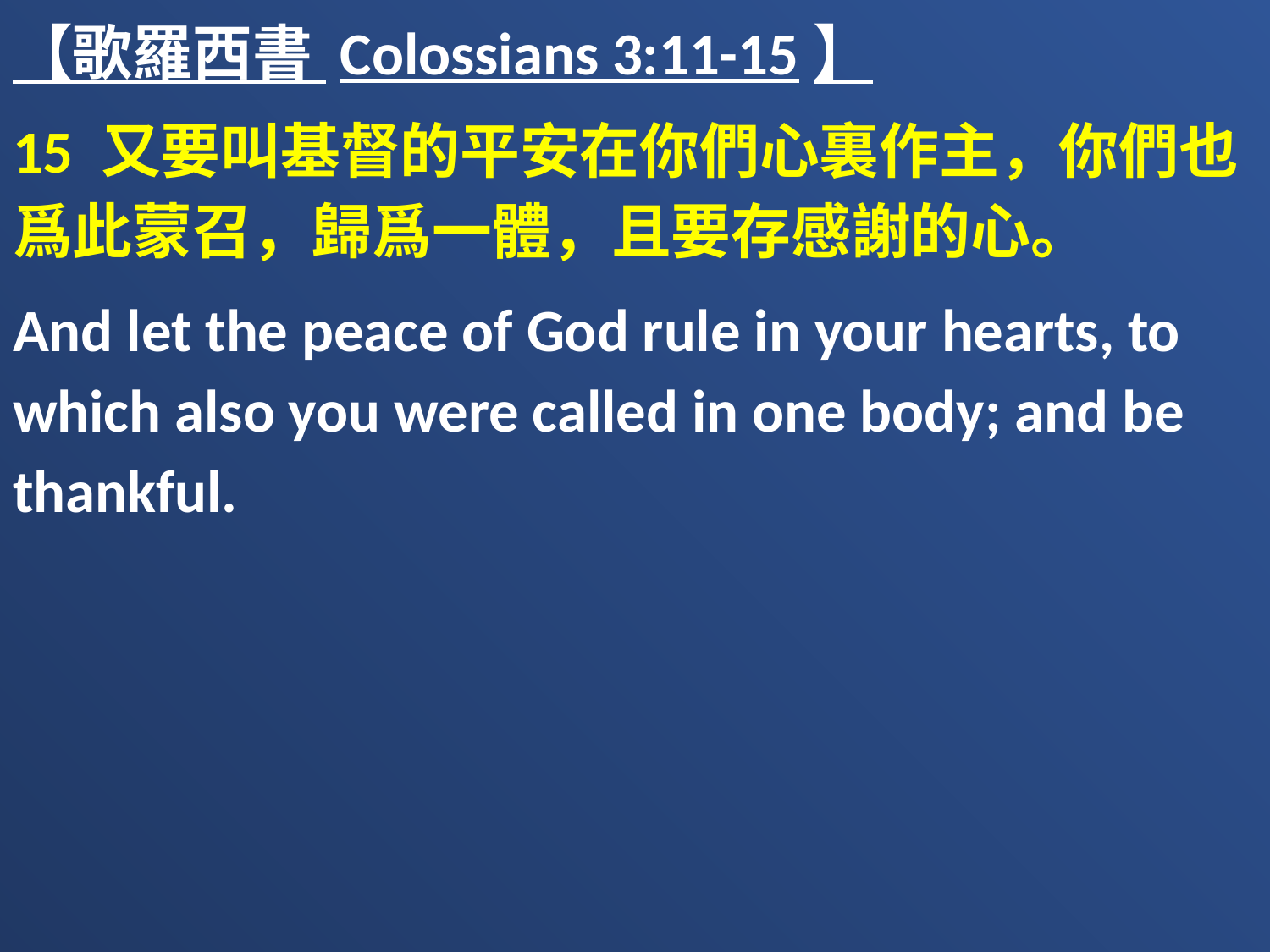

【歌羅西書 Colossians 3:11-15】
15 又要叫基督的平安在你們心裏作主，你們也爲此蒙召，歸爲一體，且要存感謝的心。
And let the peace of God rule in your hearts, to which also you were called in one body; and be thankful.